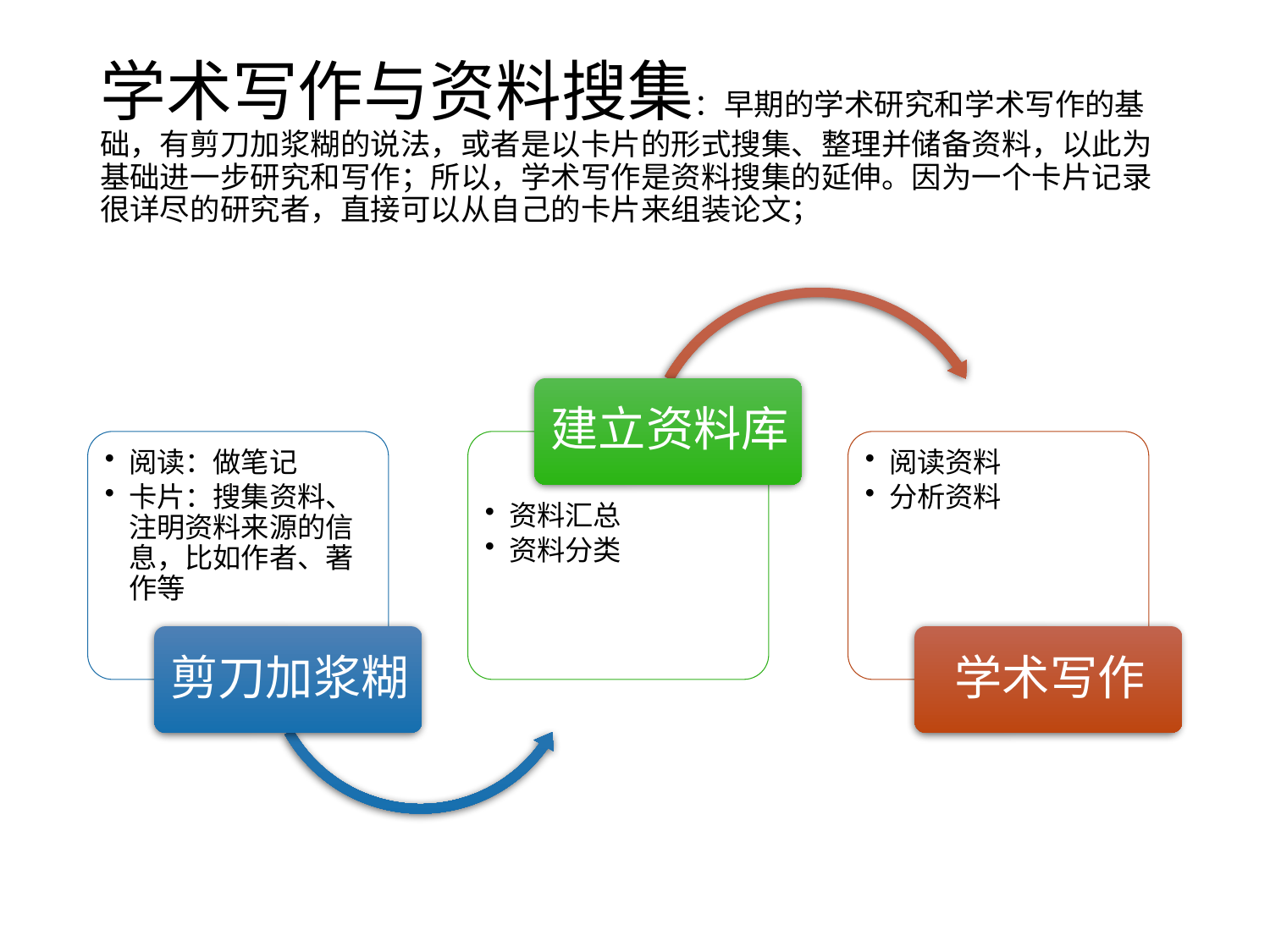

# 学术写作与资料搜集：早期的学术研究和学术写作的基础，有剪刀加浆糊的说法，或者是以卡片的形式搜集、整理并储备资料，以此为基础进一步研究和写作；所以，学术写作是资料搜集的延伸。因为一个卡片记录很详尽的研究者，直接可以从自己的卡片来组装论文；
阅读：做笔记
卡片：搜集资料、注明资料来源的信息，比如作者、著作等
剪刀加浆糊
资料汇总
资料分类
建立资料库
阅读资料
分析资料
学术写作